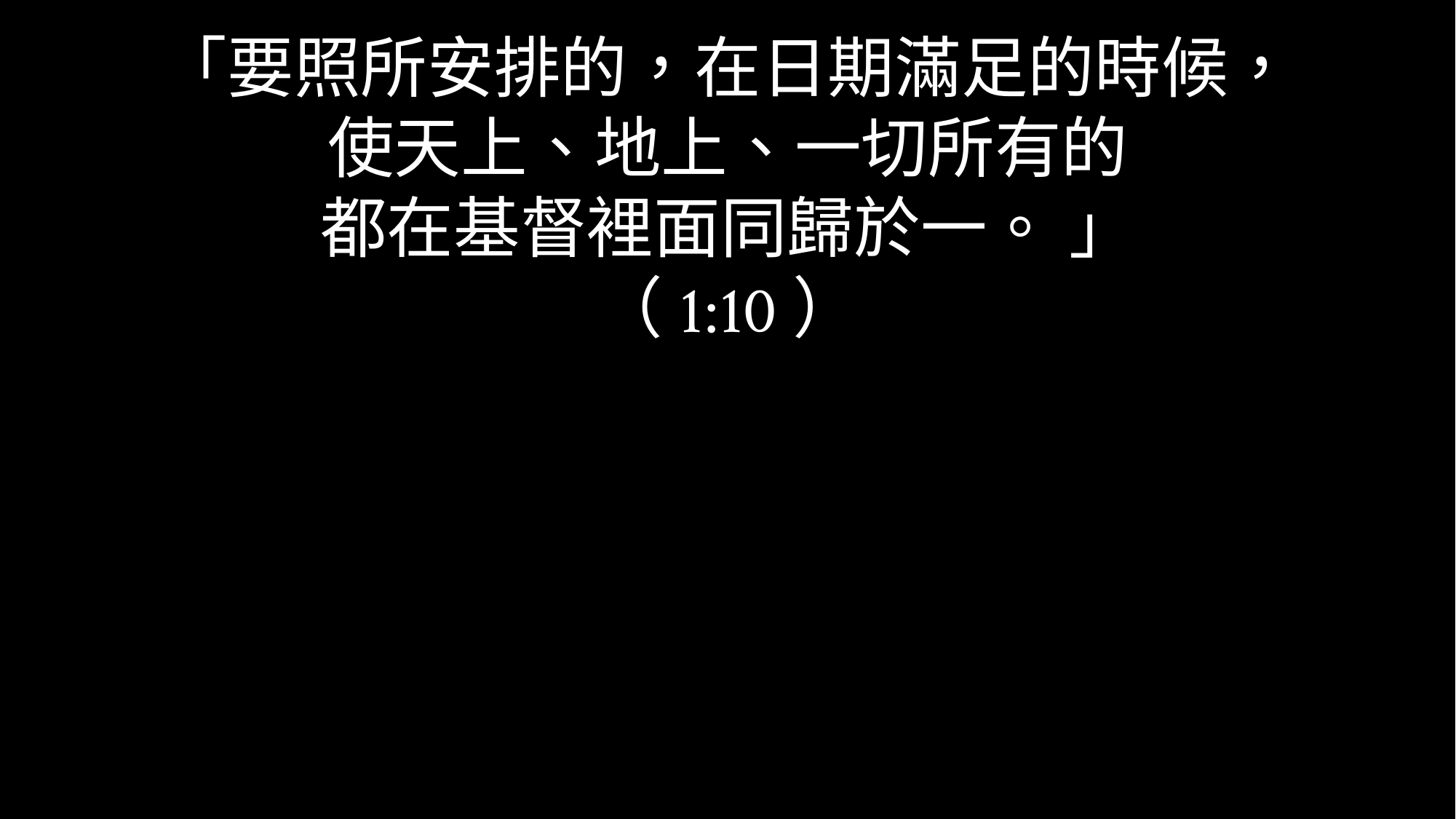

「要照所安排的，在日期滿足的時候，
使天上、地上、一切所有的
都在基督裡面同歸於一。 」
（1:10）